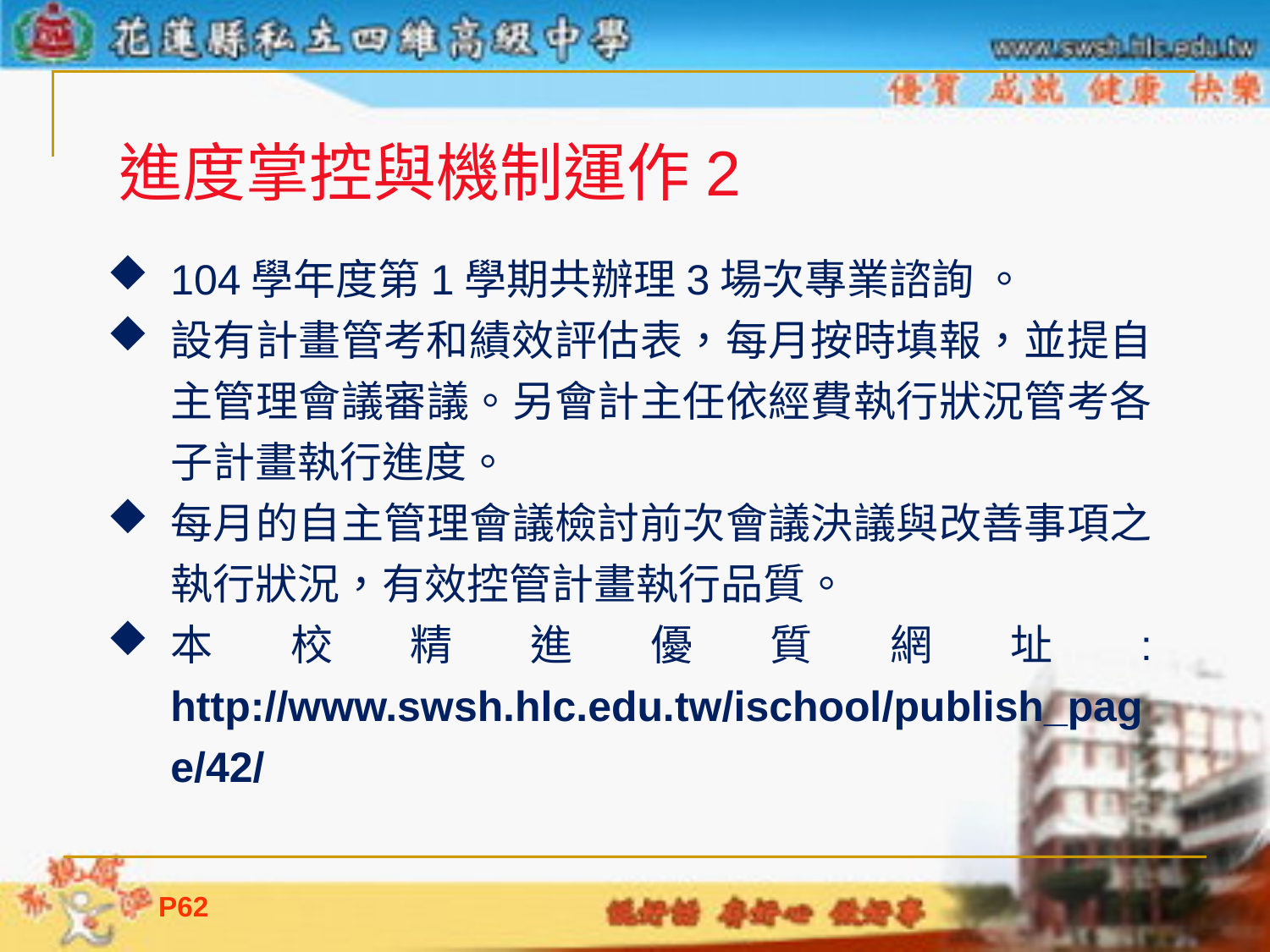

進度掌控與機制運作2
104學年度第1學期共辦理3場次專業諮詢 。
設有計畫管考和績效評估表，每月按時填報，並提自主管理會議審議。另會計主任依經費執行狀況管考各子計畫執行進度。
每月的自主管理會議檢討前次會議決議與改善事項之執行狀況，有效控管計畫執行品質。
本校精進優質網址: http://www.swsh.hlc.edu.tw/ischool/publish_page/42/
P62